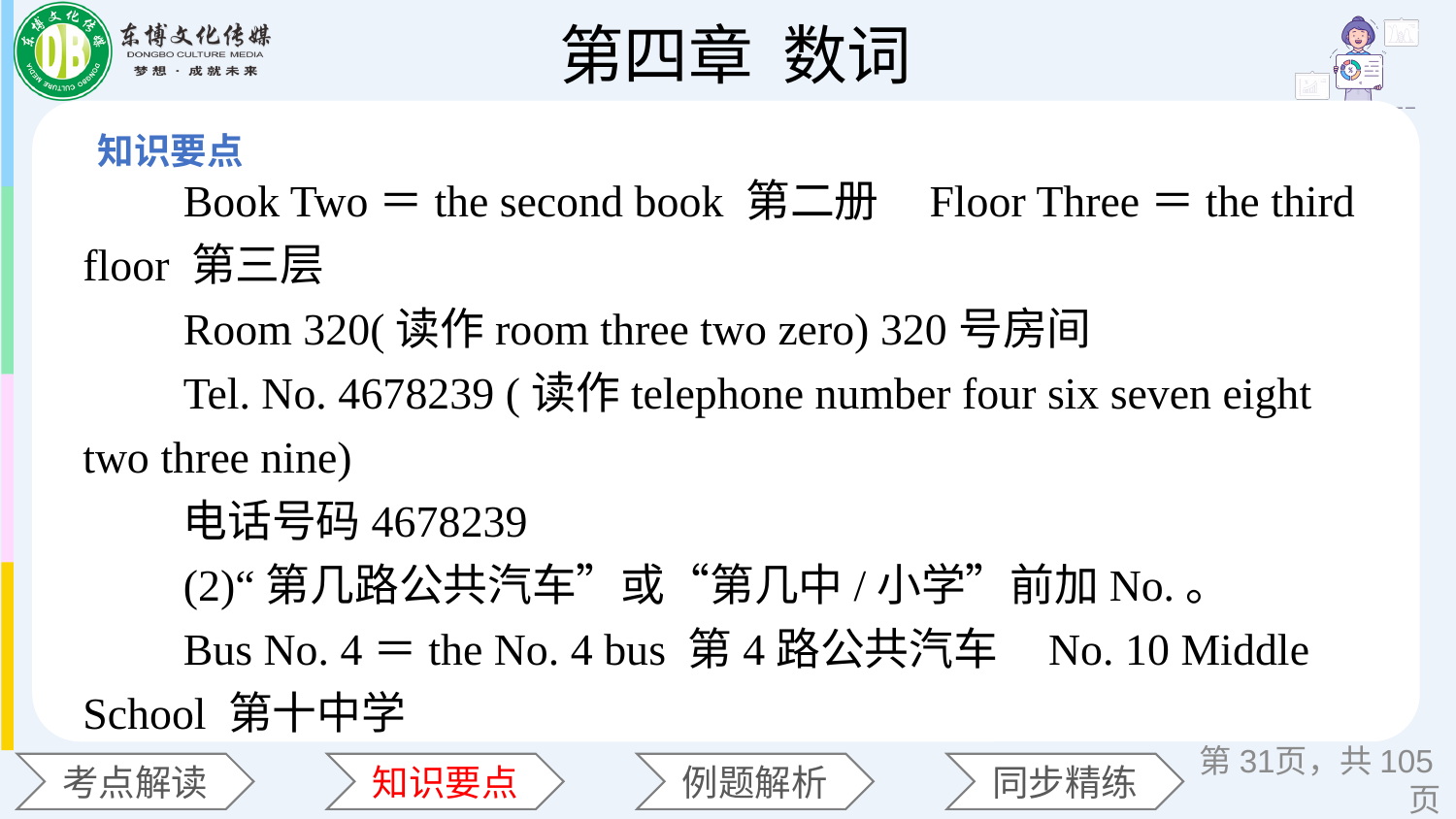

Book Two＝the second book 第二册    Floor Three＝the third floor 第三层
         Room 320(读作room three two zero) 320号房间
         Tel. No. 4678239 (读作telephone number four six seven eight two three nine)
         电话号码4678239
         (2)“第几路公共汽车”或“第几中/小学”前加No.。
         Bus No. 4＝the No. 4 bus 第4路公共汽车    No. 10 Middle School 第十中学
第31页，共105页